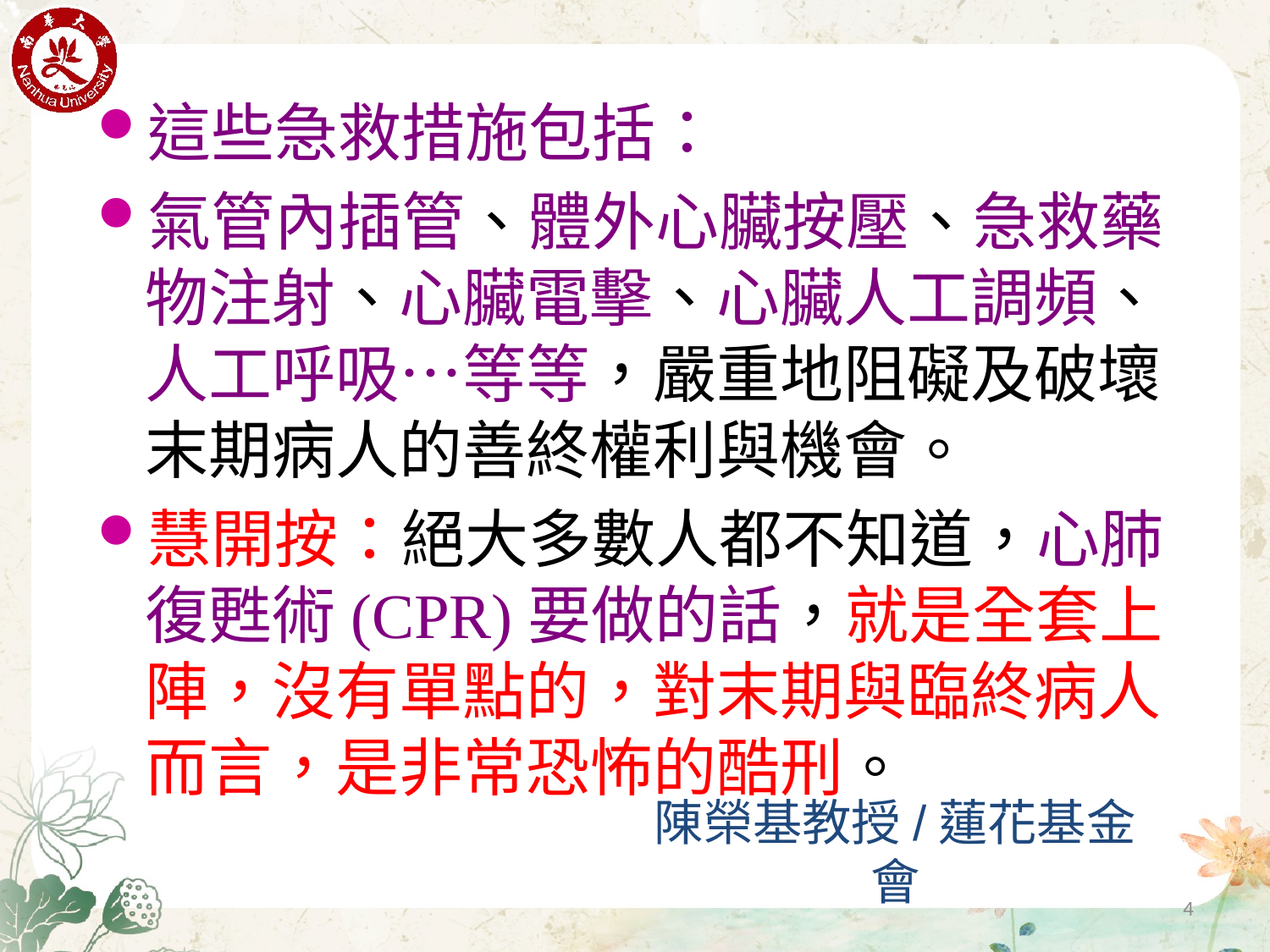

這些急救措施包括：
氣管內插管、體外心臟按壓、急救藥物注射、心臟電擊、心臟人工調頻、人工呼吸…等等，嚴重地阻礙及破壞末期病人的善終權利與機會。
慧開按：絕大多數人都不知道，心肺復甦術(CPR)要做的話，就是全套上陣，沒有單點的，對末期與臨終病人而言，是非常恐怖的酷刑。
陳榮基教授/蓮花基金會
4